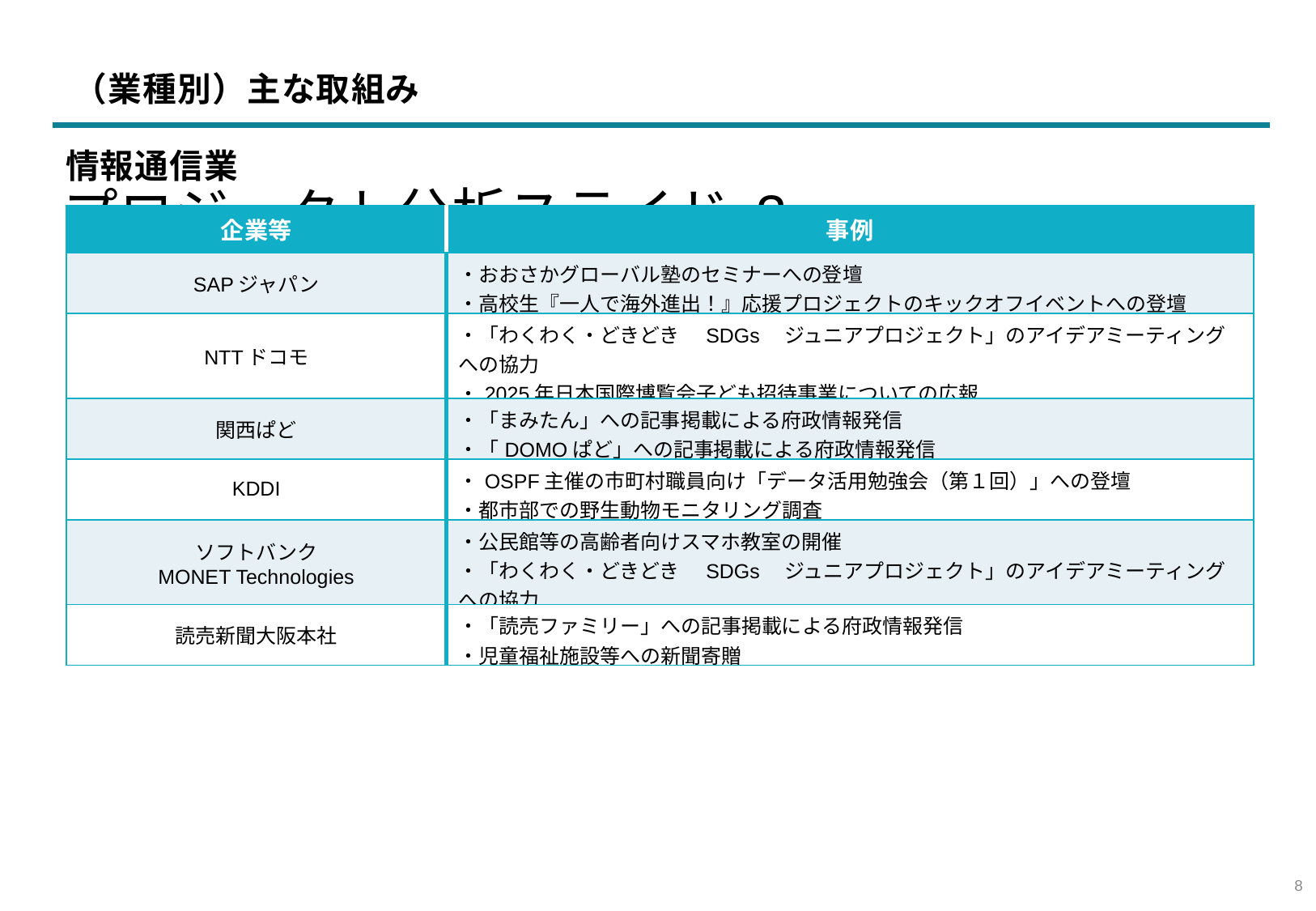

（業種別）主な取組み
情報通信業
プロジェクト分析スライド 3
| 企業等 | 事例 |
| --- | --- |
| SAPジャパン | ・おおさかグローバル塾のセミナーへの登壇 ・高校生『一人で海外進出！』応援プロジェクトのキックオフイベントへの登壇 |
| NTTドコモ | ・「わくわく・どきどき　SDGs　ジュニアプロジェクト」のアイデアミーティングへの協力 ・2025年日本国際博覧会子ども招待事業についての広報 |
| 関西ぱど | ・「まみたん」への記事掲載による府政情報発信 ・「DOMOぱど」への記事掲載による府政情報発信 |
| KDDI | ・OSPF主催の市町村職員向け「データ活用勉強会（第１回）」への登壇 ・都市部での野生動物モニタリング調査 |
| ソフトバンク MONET Technologies | ・公民館等の高齢者向けスマホ教室の開催 ・「わくわく・どきどき　SDGs　ジュニアプロジェクト」のアイデアミーティングへの協力 |
| 読売新聞大阪本社 | ・「読売ファミリー」への記事掲載による府政情報発信 ・児童福祉施設等への新聞寄贈 |
8